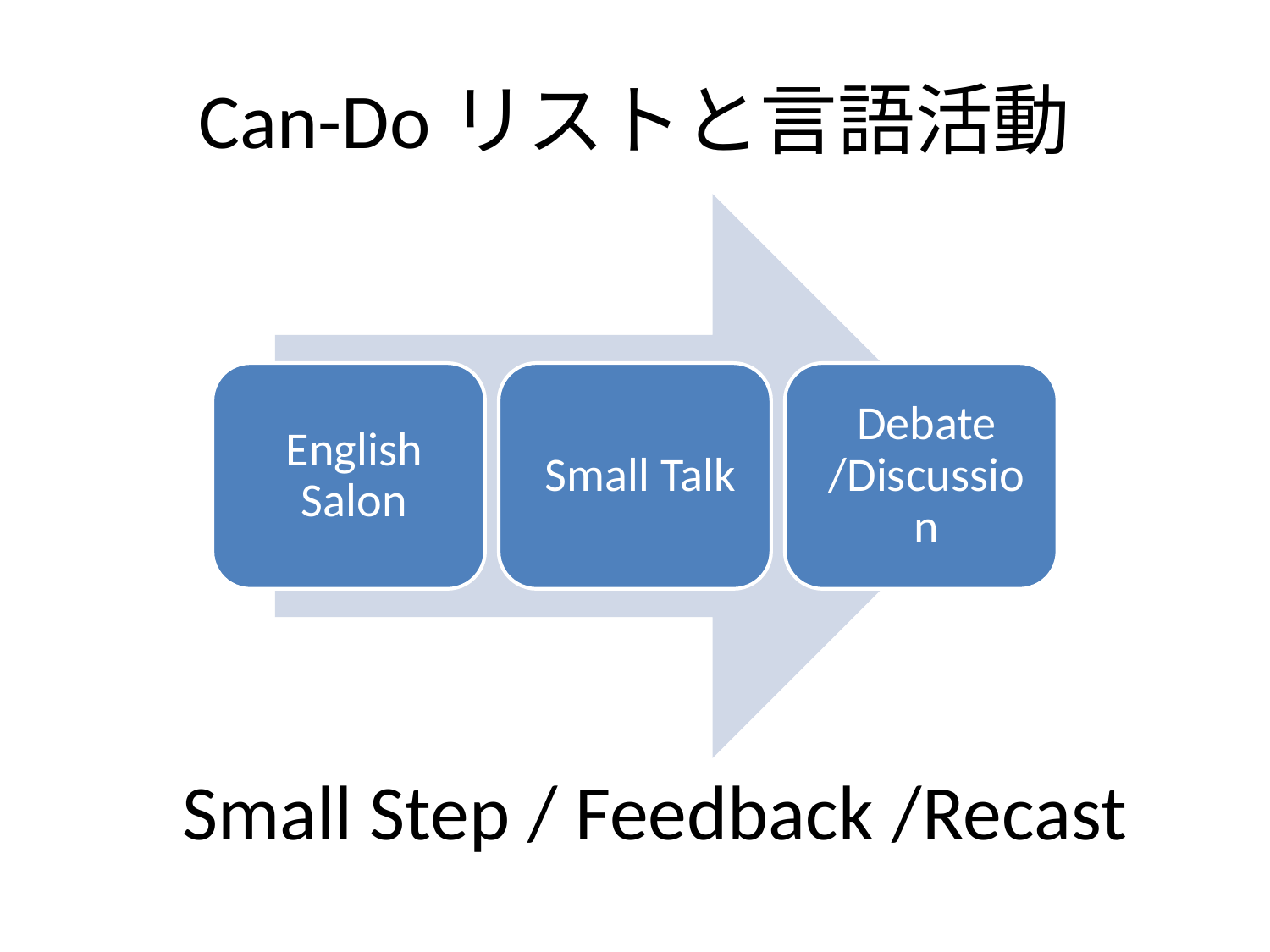

# Can-Doリストと言語活動
English Salon
Small Talk
Debate /Discussion

Small Step / Feedback /Recast